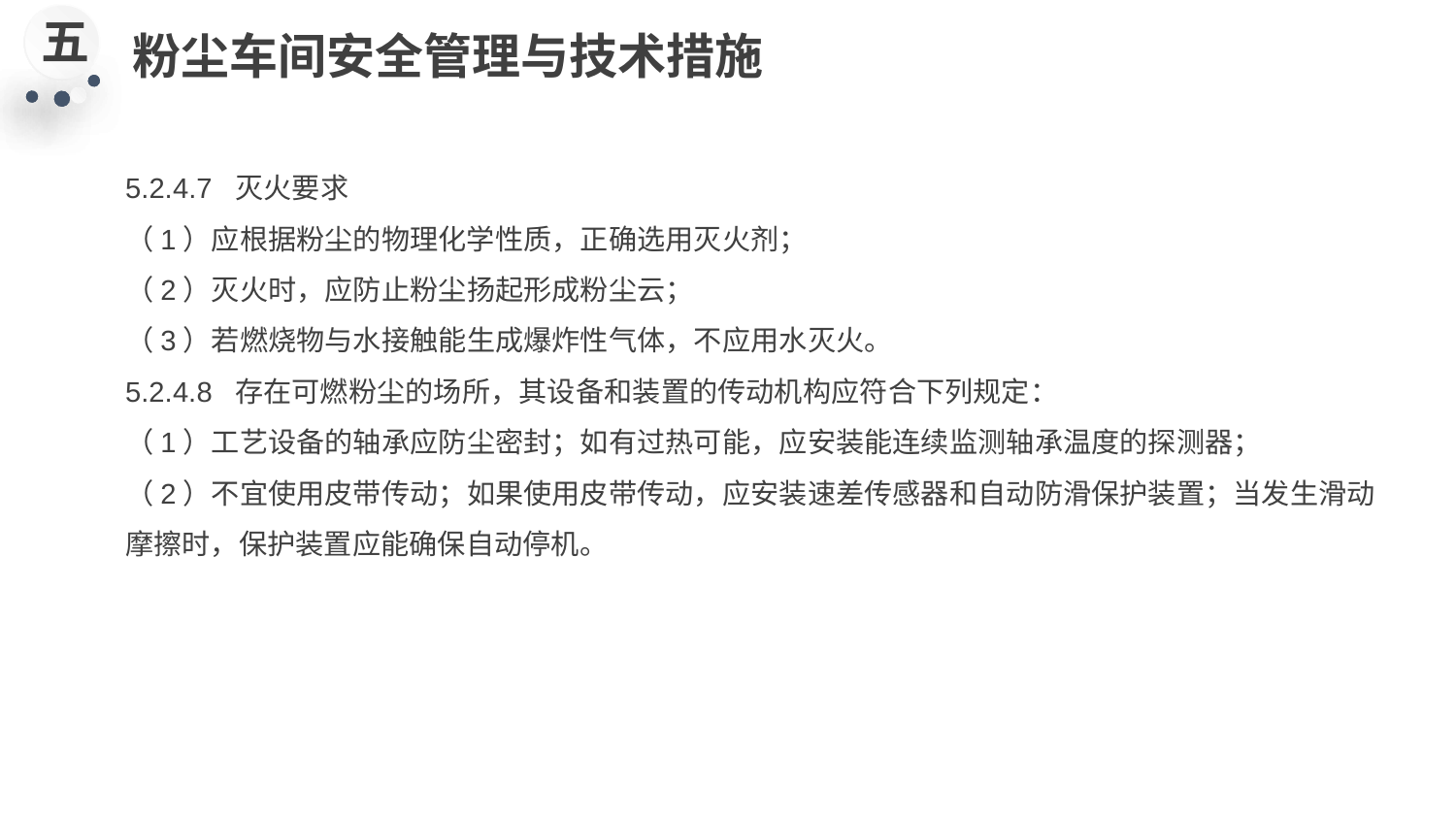

五
粉尘车间安全管理与技术措施
5.2.4.7  灭火要求
（1）应根据粉尘的物理化学性质，正确选用灭火剂；
（2）灭火时，应防止粉尘扬起形成粉尘云；
（3）若燃烧物与水接触能生成爆炸性气体，不应用水灭火。
5.2.4.8  存在可燃粉尘的场所，其设备和装置的传动机构应符合下列规定：
（1）工艺设备的轴承应防尘密封；如有过热可能，应安装能连续监测轴承温度的探测器；
（2）不宜使用皮带传动；如果使用皮带传动，应安装速差传感器和自动防滑保护装置；当发生滑动摩擦时，保护装置应能确保自动停机。